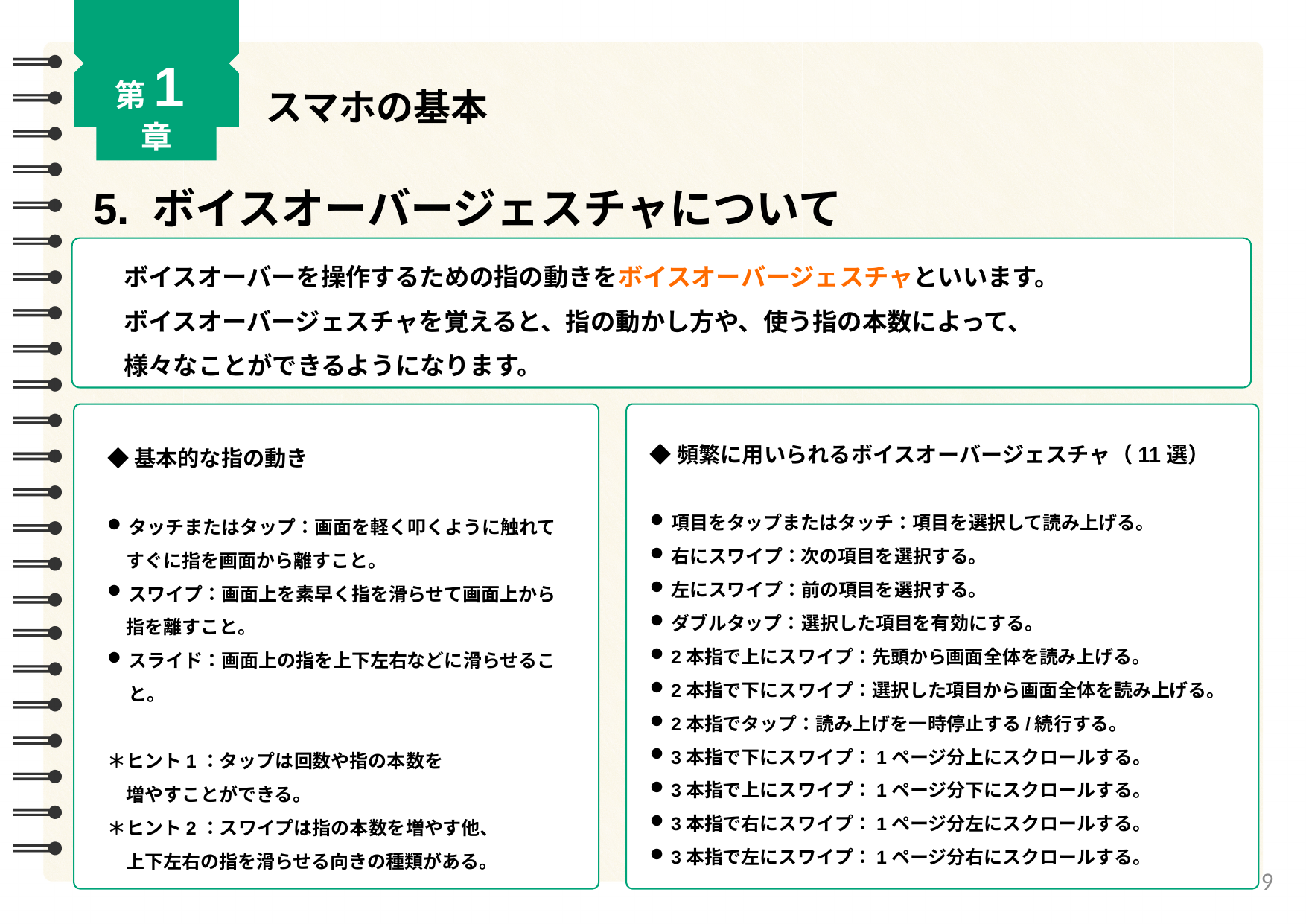

第1章
スマホの基本
5. ボイスオーバージェスチャについて

ボイスオーバーを操作するための指の動きをボイスオーバージェスチャといいます。
ボイスオーバージェスチャを覚えると、指の動かし方や、使う指の本数によって、
様々なことができるようになります。

◆基本的な指の動き

タッチまたはタップ：画面を軽く叩くように触れて
　すぐに指を画面から離すこと。
スワイプ：画面上を素早く指を滑らせて画面上から
　指を離すこと。
スライド：画面上の指を上下左右などに滑らせること。

＊ヒント1：タップは回数や指の本数を
　増やすことができる。
＊ヒント2：スワイプは指の本数を増やす他、
　上下左右の指を滑らせる向きの種類がある。
◆頻繁に用いられるボイスオーバージェスチャ（11選）

項目をタップまたはタッチ：項目を選択して読み上げる。
右にスワイプ：次の項目を選択する。
左にスワイプ：前の項目を選択する。
ダブルタップ：選択した項目を有効にする。
2本指で上にスワイプ：先頭から画面全体を読み上げる。
2本指で下にスワイプ：選択した項目から画面全体を読み上げる。
2本指でタップ：読み上げを一時停止する/続行する。
3本指で下にスワイプ：1ページ分上にスクロールする。
3本指で上にスワイプ：1ページ分下にスクロールする。
3本指で右にスワイプ：1ページ分左にスクロールする。
3本指で左にスワイプ：1ページ分右にスクロールする。

9